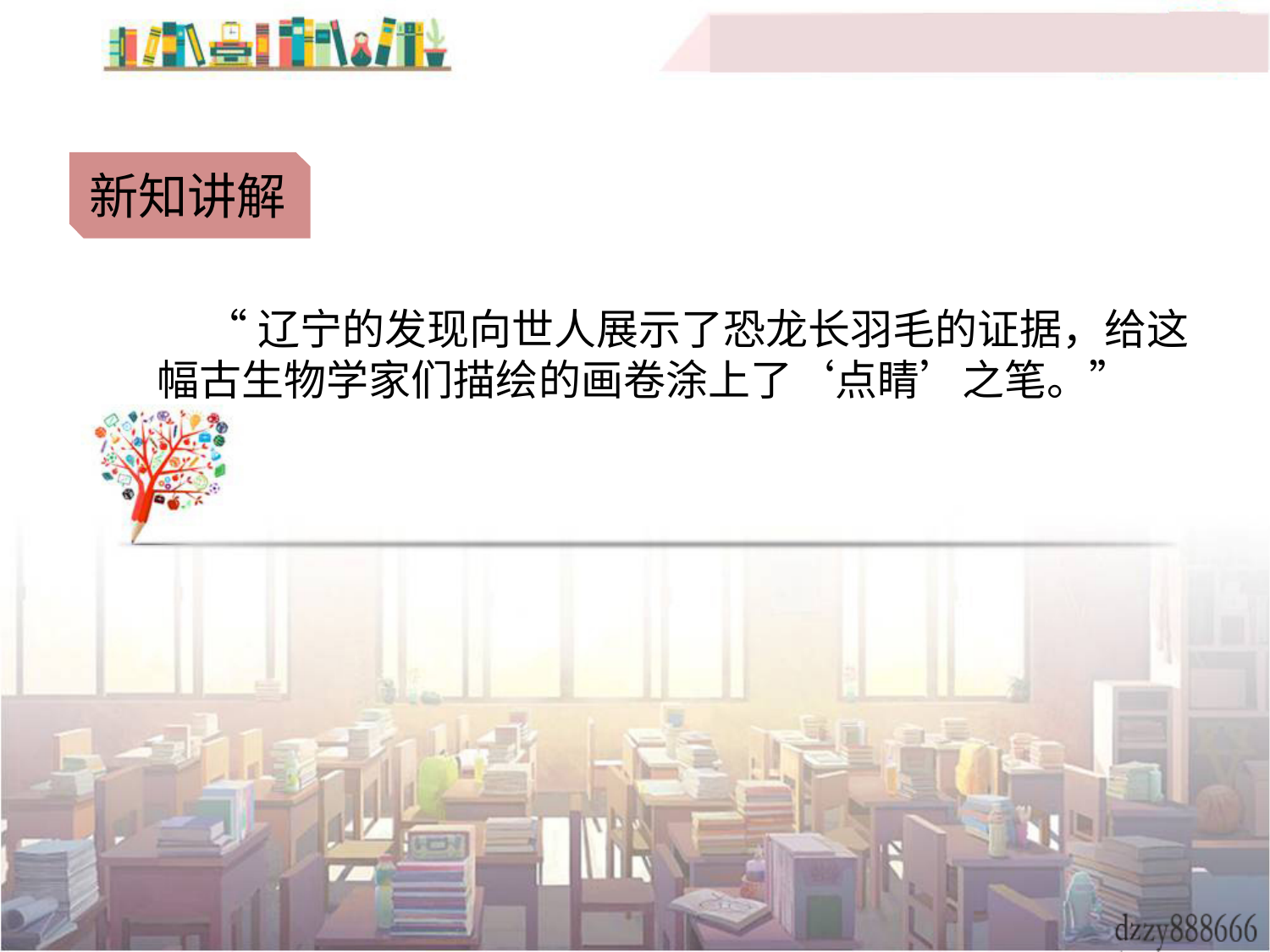

新知讲解
     “辽宁的发现向世人展示了恐龙长羽毛的证据，给这幅古生物学家们描绘的画卷涂上了‘点睛’之笔。”